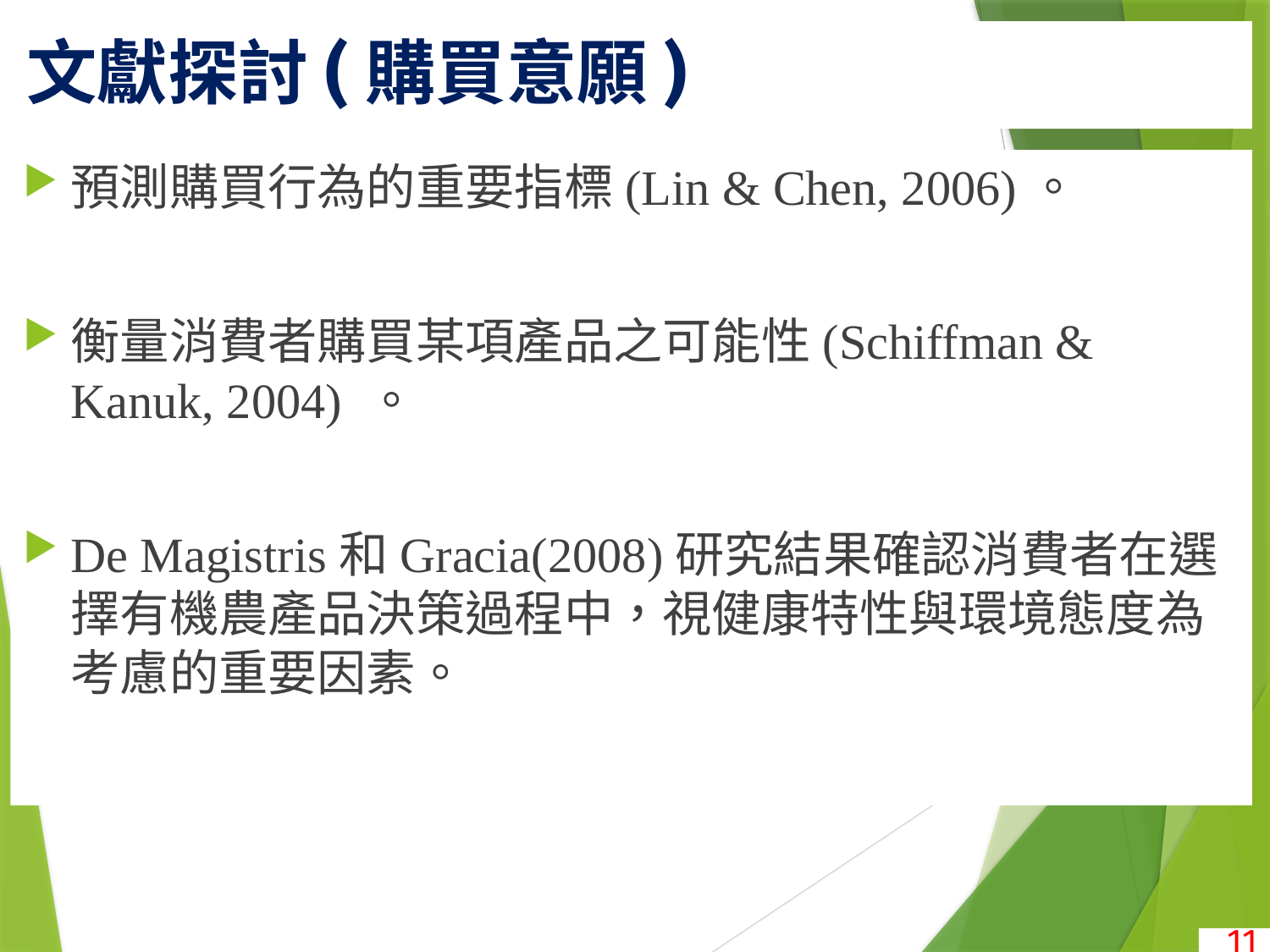

# 文獻探討(購買意願)
預測購買行為的重要指標(Lin & Chen, 2006)。

衡量消費者購買某項產品之可能性(Schiffman & Kanuk, 2004) 。

De Magistris和Gracia(2008)研究結果確認消費者在選擇有機農產品決策過程中，視健康特性與環境態度為考慮的重要因素。

11